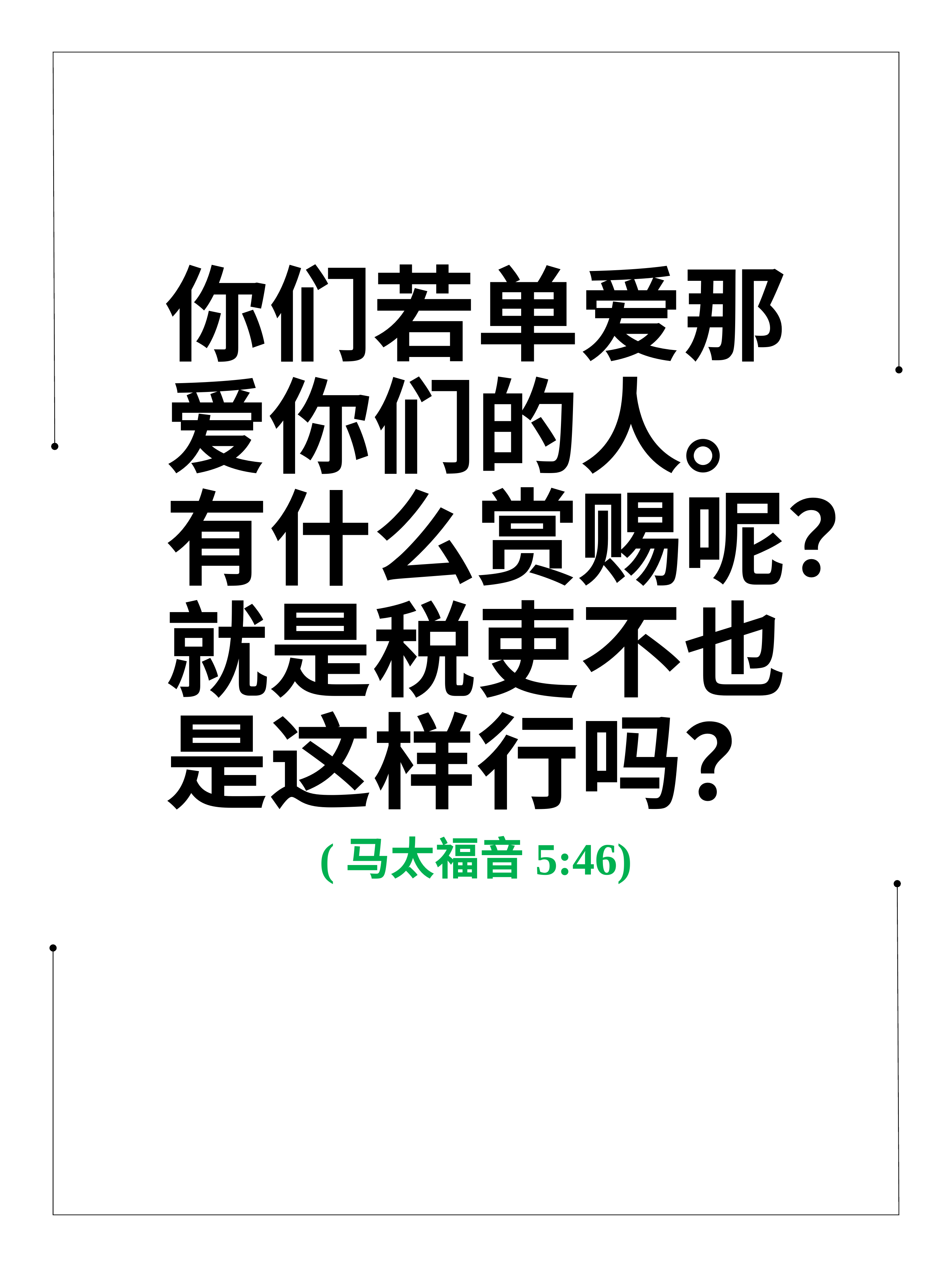

你们若单爱那爱你们的人。有什么赏赐呢？就是税吏不也是这样行吗？
(马太福音5:46)